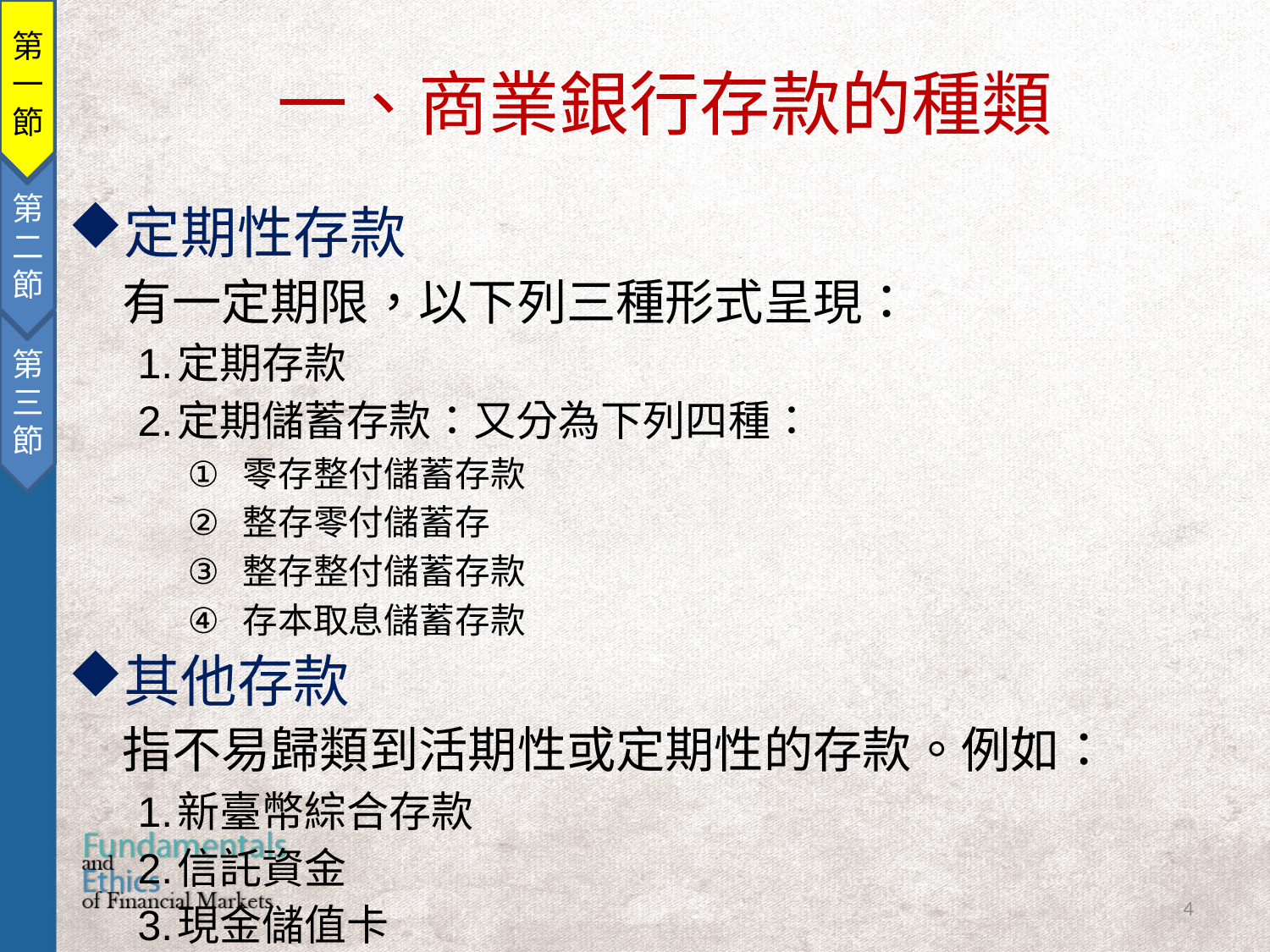

第一節
第二節
第三節
一、商業銀行存款的種類
定期性存款
有一定期限，以下列三種形式呈現：
定期存款
定期儲蓄存款：又分為下列四種：
零存整付儲蓄存款
整存零付儲蓄存
整存整付儲蓄存款
存本取息儲蓄存款
其他存款
指不易歸類到活期性或定期性的存款。例如：
新臺幣綜合存款
信託資金
現金儲值卡
4